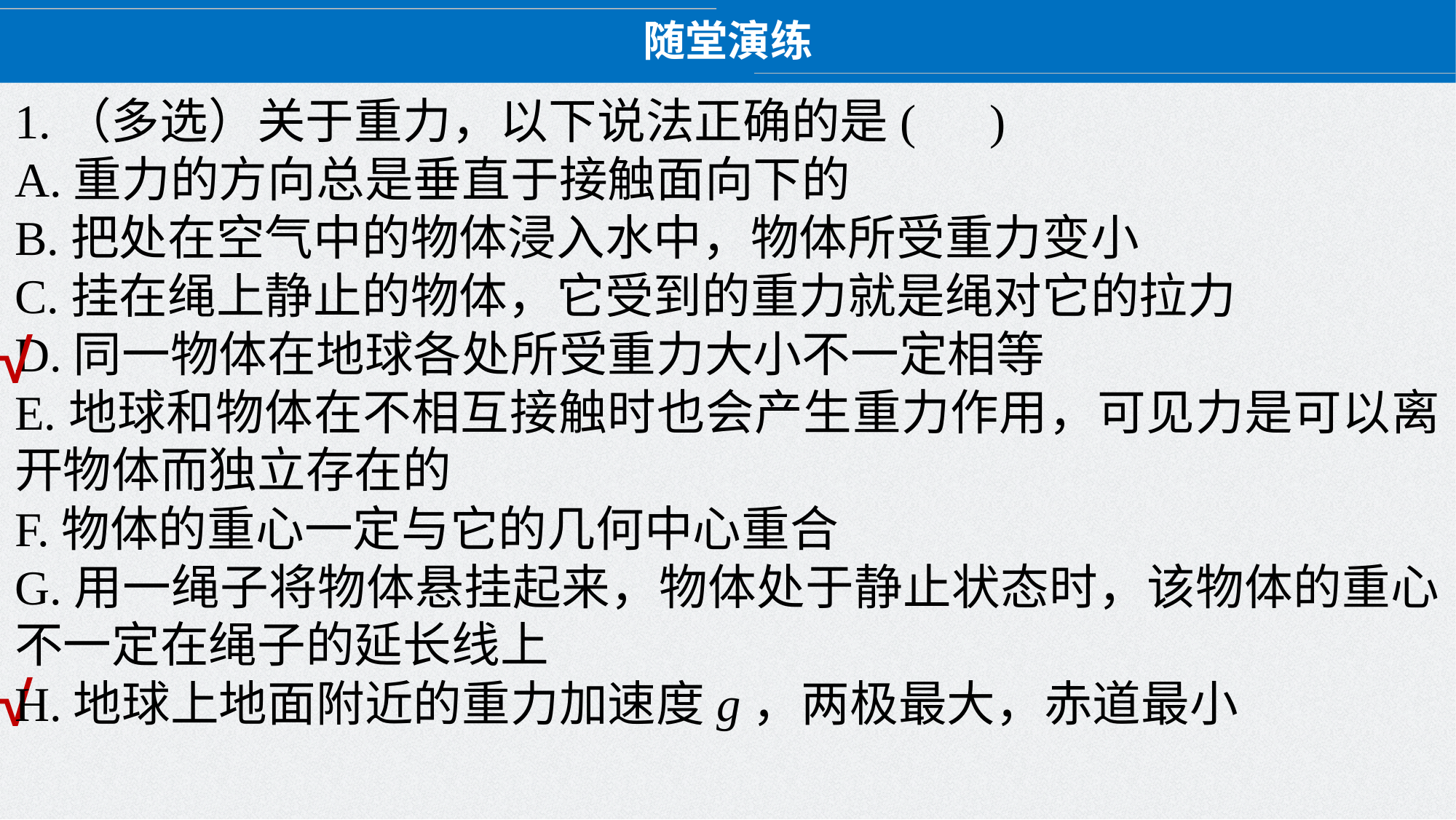

随堂演练
1.（多选）关于重力，以下说法正确的是(      )
A.重力的方向总是垂直于接触面向下的
B.把处在空气中的物体浸入水中，物体所受重力变小
C.挂在绳上静止的物体，它受到的重力就是绳对它的拉力
D.同一物体在地球各处所受重力大小不一定相等
E.地球和物体在不相互接触时也会产生重力作用，可见力是可以离开物体而独立存在的
F.物体的重心一定与它的几何中心重合
G.用一绳子将物体悬挂起来，物体处于静止状态时，该物体的重心不一定在绳子的延长线上
H.地球上地面附近的重力加速度g，两极最大，赤道最小
√
√